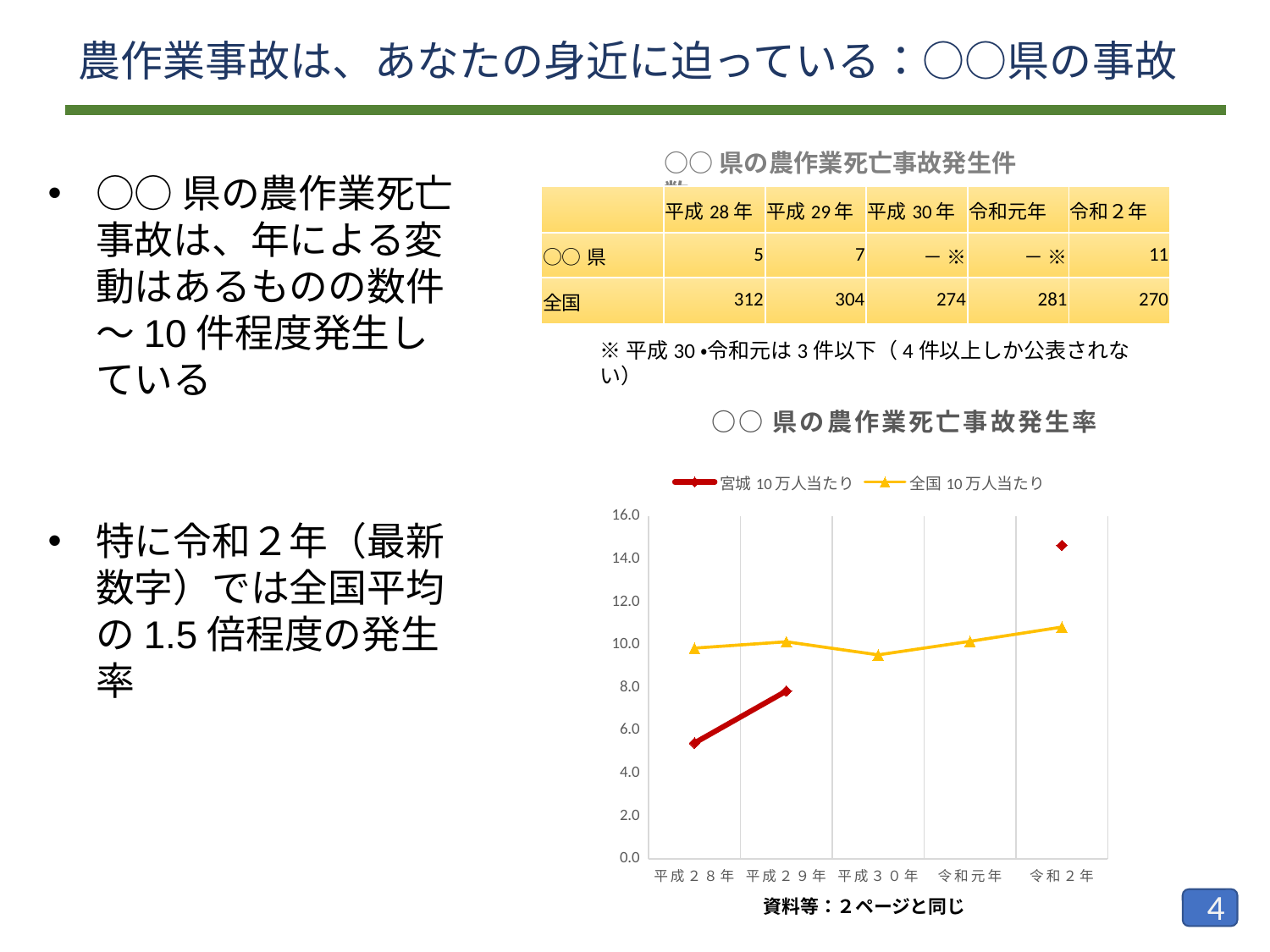

農作業事故は、あなたの身近に迫っている：○○県の事故
○○県の農作業死亡事故発生件数
○○県の農作業死亡事故は、年による変動はあるものの数件～10件程度発生している
|  | 平成28年 | 平成29年 | 平成30年 | 令和元年 | 令和２年 |
| --- | --- | --- | --- | --- | --- |
| ○○県 | 5 | 7 | － ※ | － ※ | 11 |
| 全国 | 312 | 304 | 274 | 281 | 270 |
※平成30・令和元は3件以下（4件以上しか公表されない）

### Chart: ○○県の農作業死亡事故発生率

| Category | 宮城10万人当たり | 全国10万人当たり |
|---|---|---|
| 平成２８年 | 5.411255411255411 | 9.842271293375395 |
| 平成２９年 | 7.838745800671893 | 10.141108182940254 |
| 平成３０年 | None | 9.52944040621848 |
| 令和元年 | None | 10.16311620673442 |
| 令和２年 | 14.647137150466047 | 10.827284757589126 |
特に令和２年（最新数字）では全国平均の1.5倍程度の発生率
資料等：２ページと同じ
4